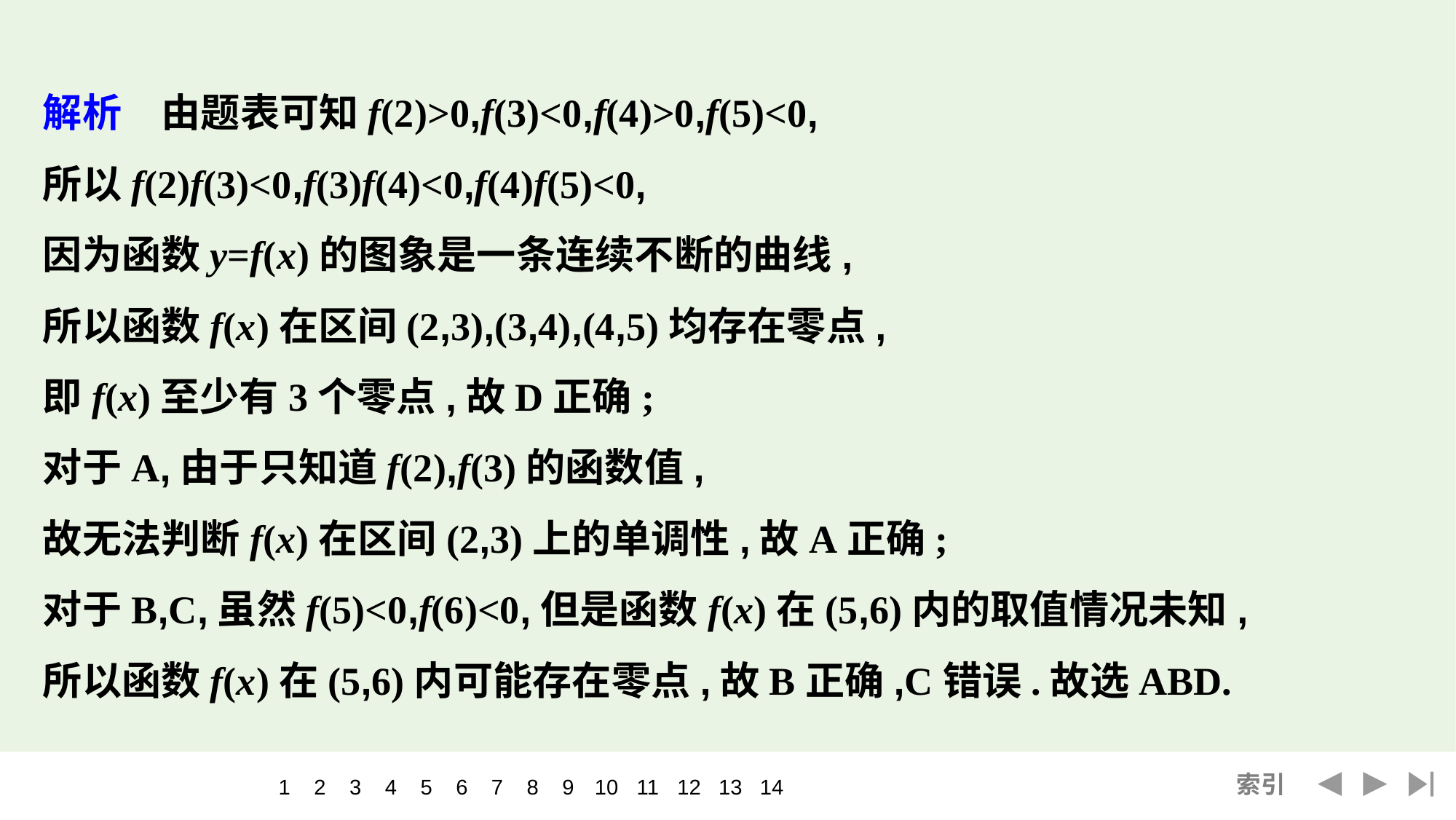

解析　由题表可知f(2)>0,f(3)<0,f(4)>0,f(5)<0,
所以f(2)f(3)<0,f(3)f(4)<0,f(4)f(5)<0,
因为函数y=f(x)的图象是一条连续不断的曲线,
所以函数f(x)在区间(2,3),(3,4),(4,5)均存在零点,
即f(x)至少有3个零点,故D正确;
对于A,由于只知道f(2),f(3)的函数值,
故无法判断f(x)在区间(2,3)上的单调性,故A正确;
对于B,C,虽然f(5)<0,f(6)<0,但是函数f(x)在(5,6)内的取值情况未知,
所以函数f(x)在(5,6)内可能存在零点,故B正确,C错误.故选ABD.